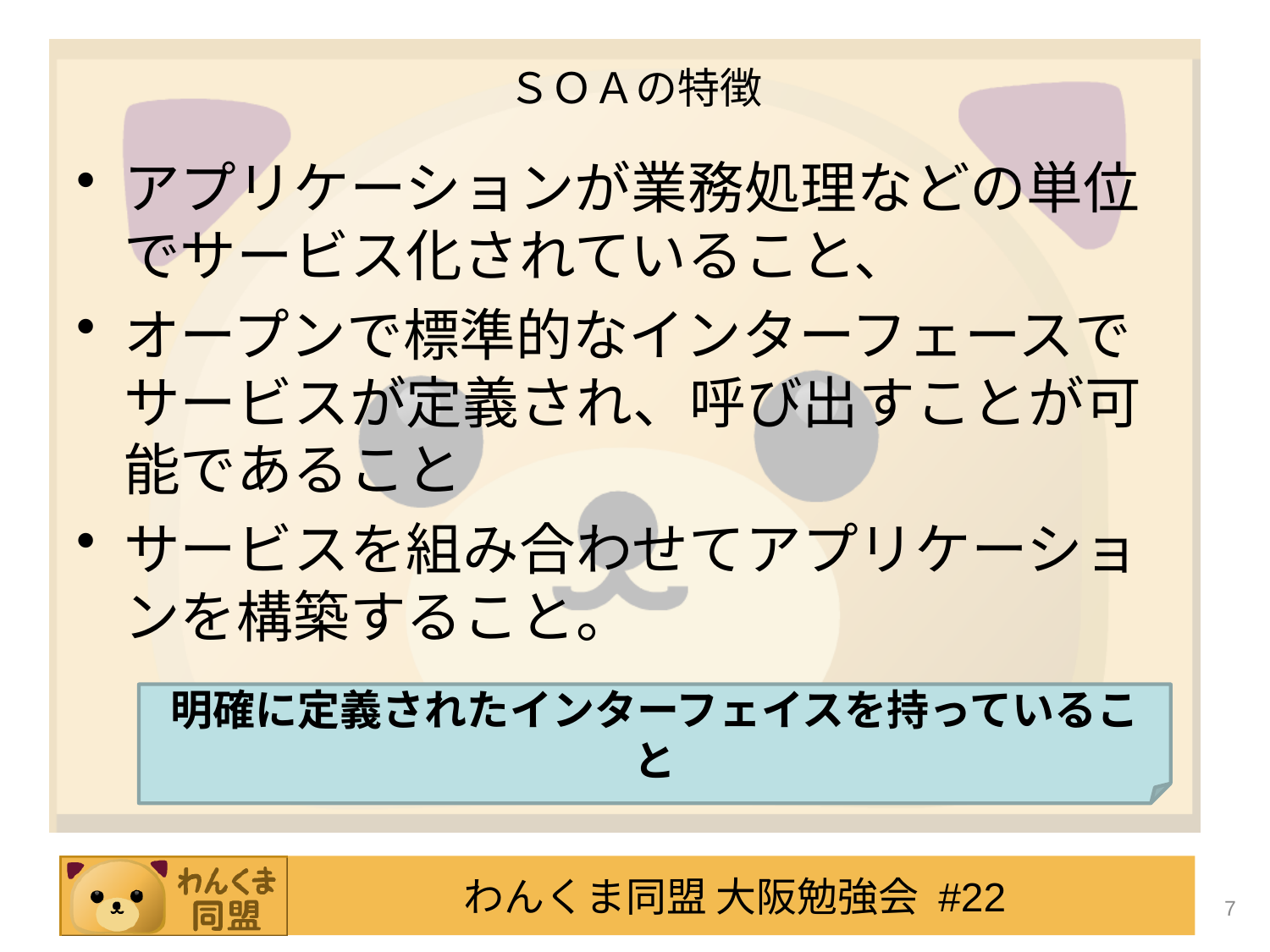

# ＳＯＡの特徴
アプリケーションが業務処理などの単位でサービス化されていること、
オープンで標準的なインターフェースでサービスが定義され、呼び出すことが可能であること
サービスを組み合わせてアプリケーションを構築すること。

明確に定義されたインターフェイスを持っていること
7